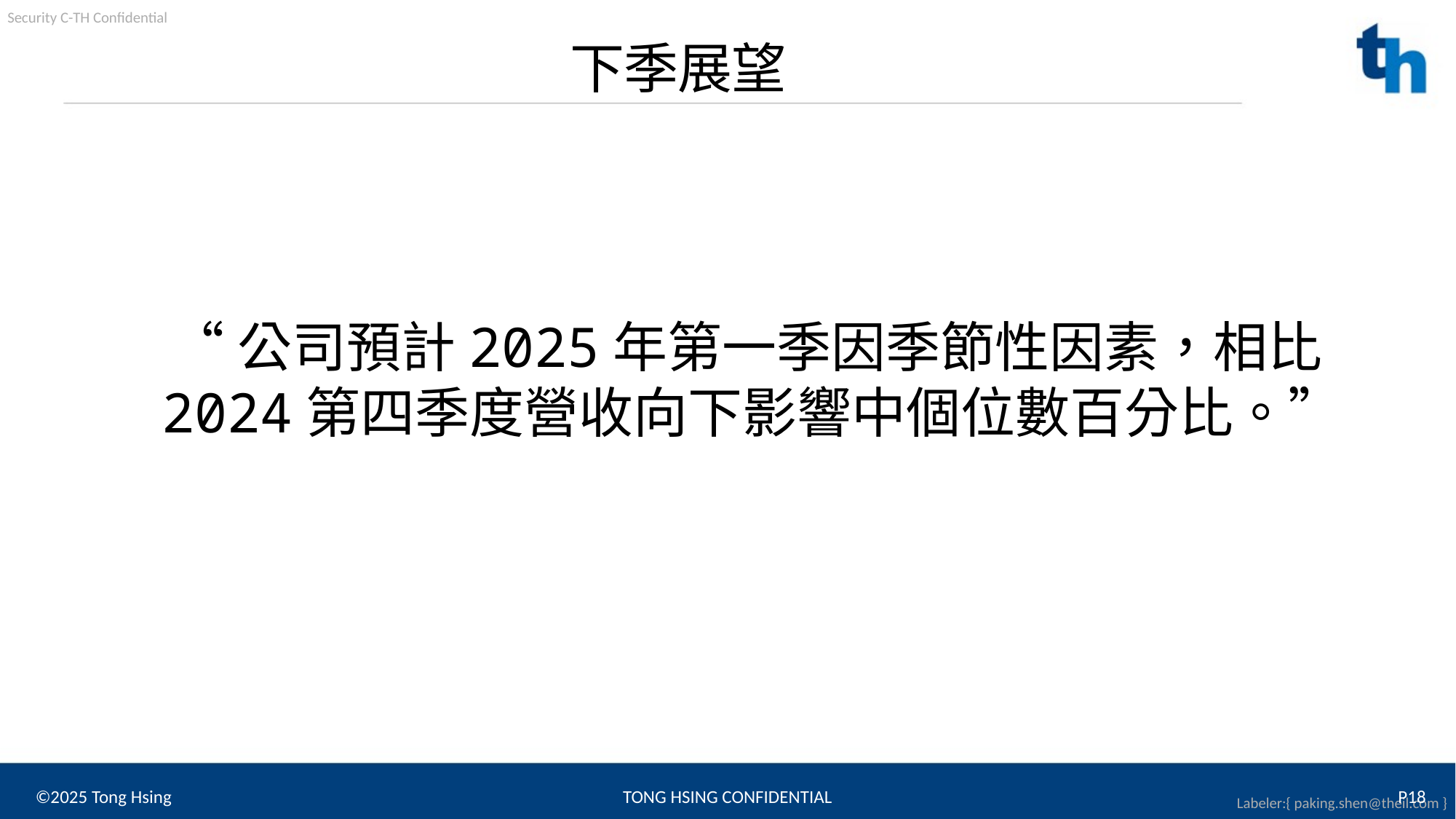

下季展望

“公司預計2025年第一季因季節性因素，相比2024第四季度營收向下影響中個位數百分比。”

©2025 Tong Hsing
TONG HSING CONFIDENTIAL
P18